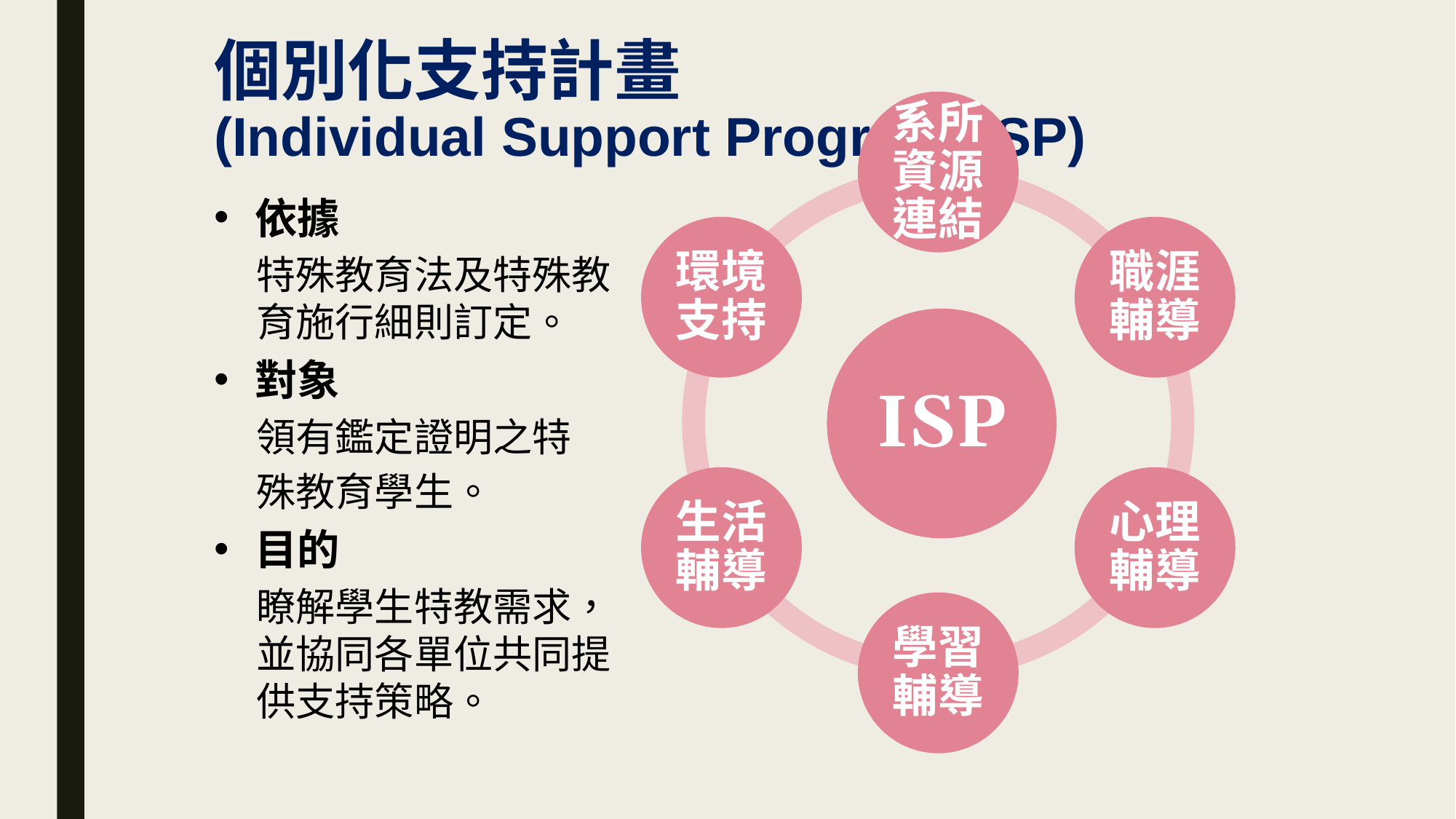

# 個別化支持計畫 (Individual Support Program, ISP)
ISP
系所資源連結
職涯輔導
心理輔導
學習輔導
生活輔導
環境支持
依據
特殊教育法及特殊教育施行細則訂定。
對象
領有鑑定證明之特
殊教育學生。
目的
瞭解學生特教需求，並協同各單位共同提供支持策略。